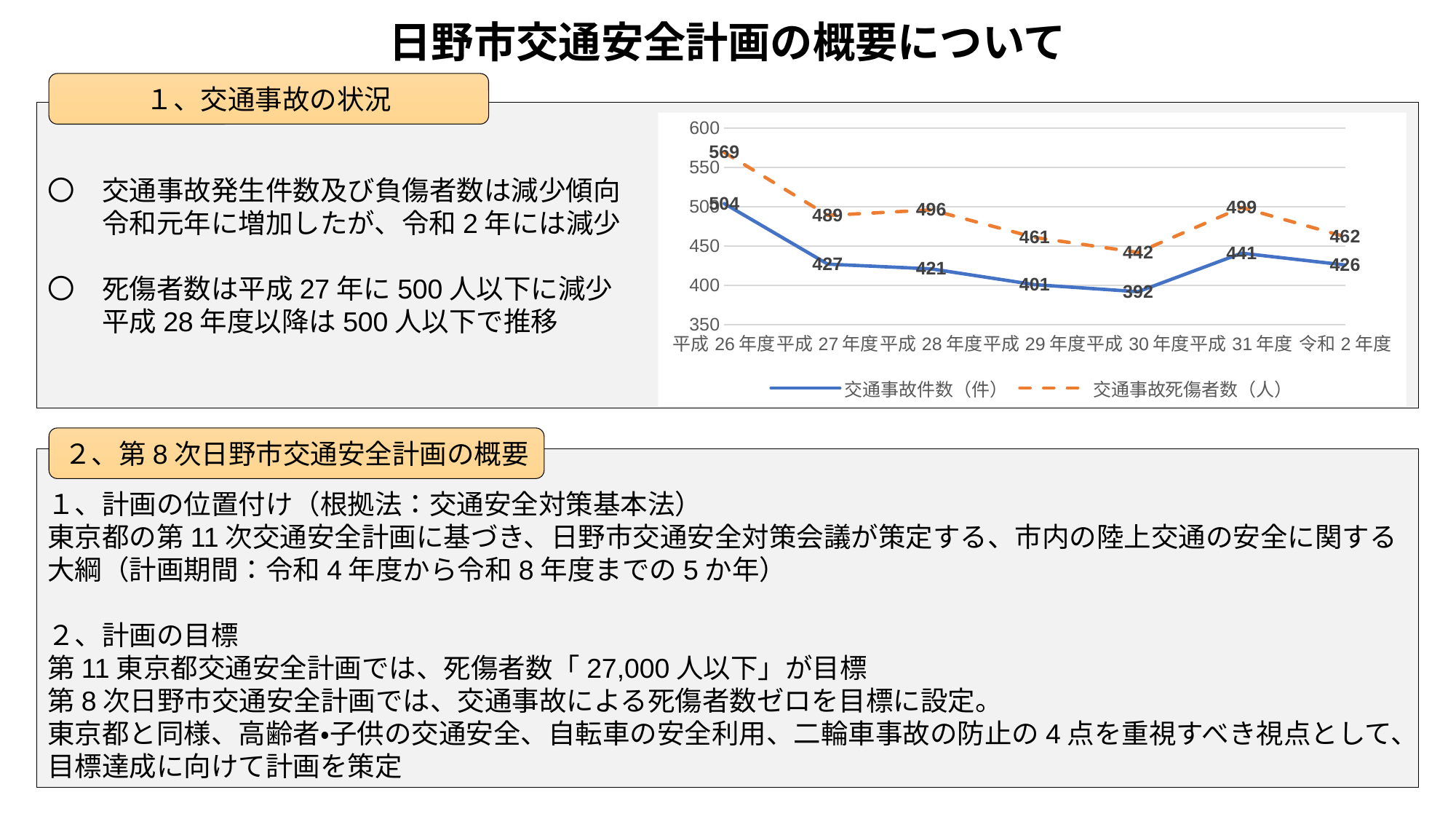

# 日野市交通安全計画の概要について

１、交通事故の状況

〇　交通事故発生件数及び負傷者数は減少傾向
　　令和元年に増加したが、令和2年には減少

〇　死傷者数は平成27年に500人以下に減少
　　平成28年度以降は500人以下で推移

### Chart

| Category | 交通事故件数（件） | 交通事故死傷者数（人） |
|---|---|---|
| 平成26年度 | 504.0 | 569.0 |
| 平成27年度 | 427.0 | 489.0 |
| 平成28年度 | 421.0 | 496.0 |
| 平成29年度 | 401.0 | 461.0 |
| 平成30年度 | 392.0 | 442.0 |
| 平成31年度 | 441.0 | 499.0 |
| 令和2年度 | 426.0 | 462.0 |
２、第8次日野市交通安全計画の概要

１、計画の位置付け（根拠法：交通安全対策基本法）
東京都の第11次交通安全計画に基づき、日野市交通安全対策会議が策定する、市内の陸上交通の安全に関する大綱（計画期間：令和4年度から令和8年度までの5か年）

２、計画の目標
第11東京都交通安全計画では、死傷者数「27,000人以下」が目標
第8次日野市交通安全計画では、交通事故による死傷者数ゼロを目標に設定。
東京都と同様、高齢者・子供の交通安全、自転車の安全利用、二輪車事故の防止の4点を重視すべき視点として、目標達成に向けて計画を策定